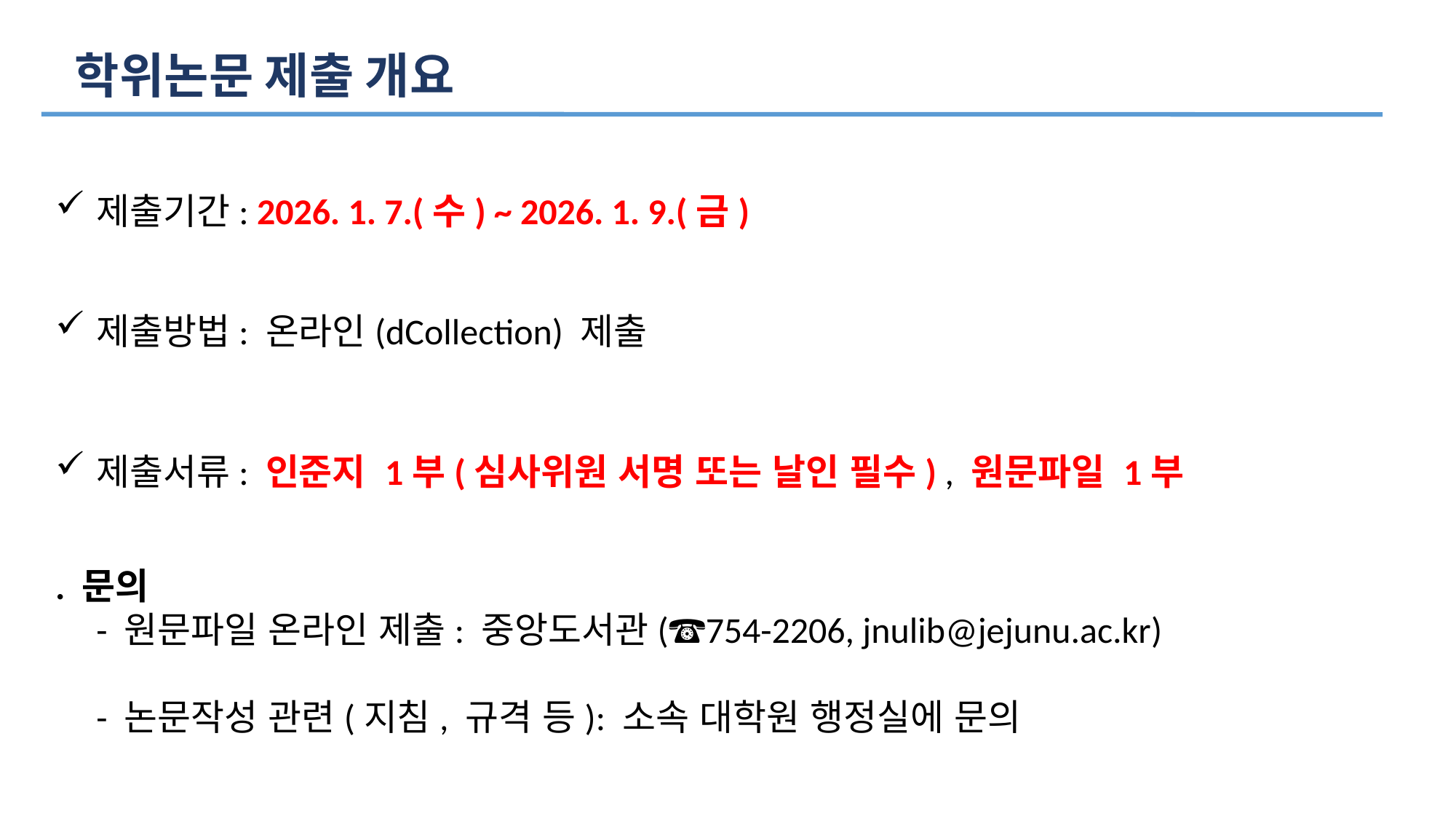

학위논문 제출 개요

제출기간: 2026. 1. 7.(수) ~ 2026. 1. 9.(금)

제출방법: 온라인(dCollection) 제출

제출서류: 인준지 1부(심사위원 서명 또는 날인 필수) , 원문파일 1부

. 문의
     - 원문파일 온라인 제출: 중앙도서관(☎754-2206, jnulib@jejunu.ac.kr)

     - 논문작성 관련(지침, 규격 등): 소속 대학원 행정실에 문의